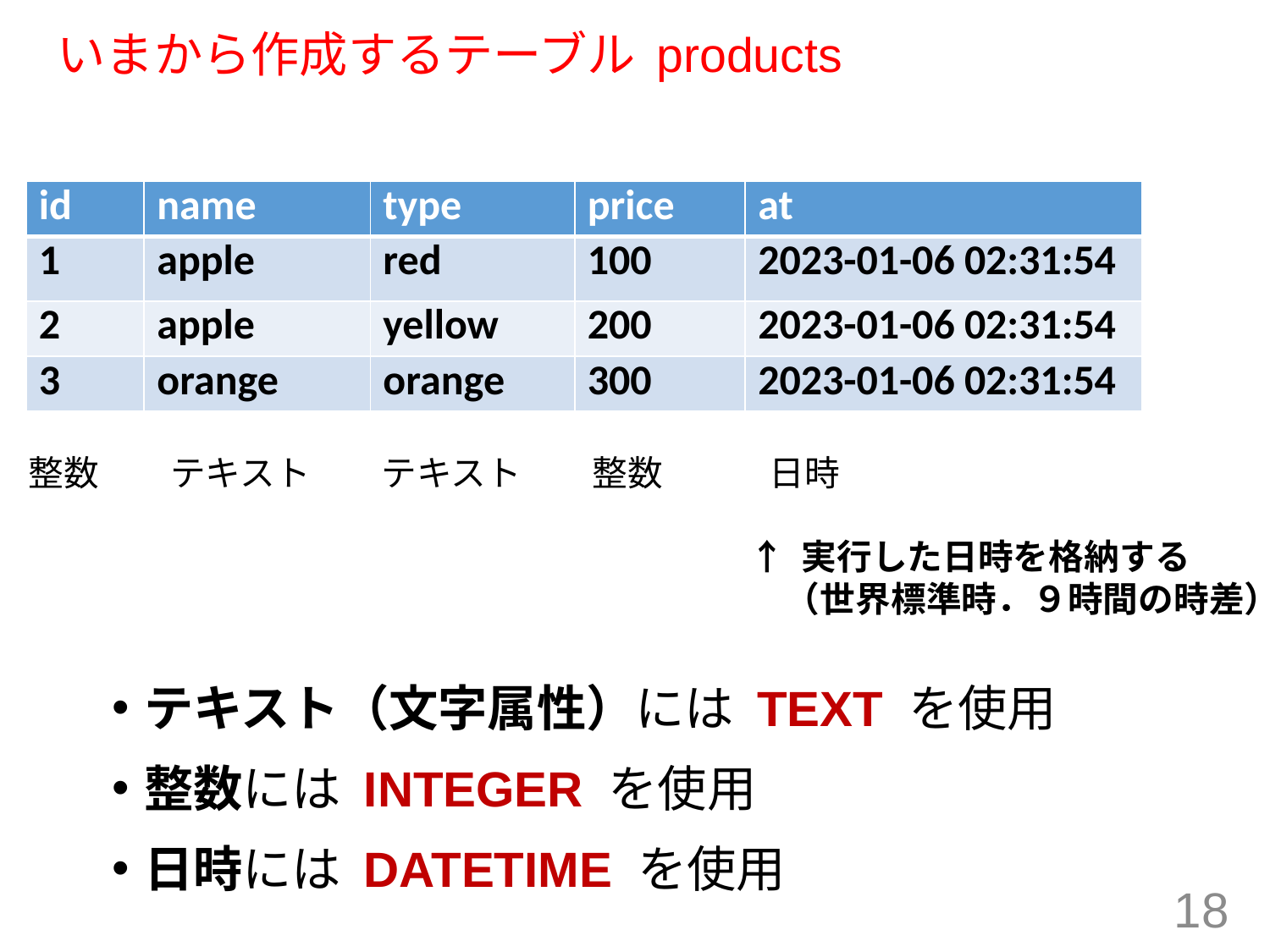

# いまから作成するテーブル products
| id | name | type | price | at |
| --- | --- | --- | --- | --- |
| 1 | apple | red | 100 | 2023-01-06 02:31:54 |
| 2 | apple | yellow | 200 | 2023-01-06 02:31:54 |
| 3 | orange | orange | 300 | 2023-01-06 02:31:54 |
整数　　テキスト　　テキスト　　整数　　　日時
↑ 実行した日時を格納する
　（世界標準時．９時間の時差）
テキスト（文字属性）には TEXT を使用
整数には INTEGER を使用
日時には DATETIME を使用

18